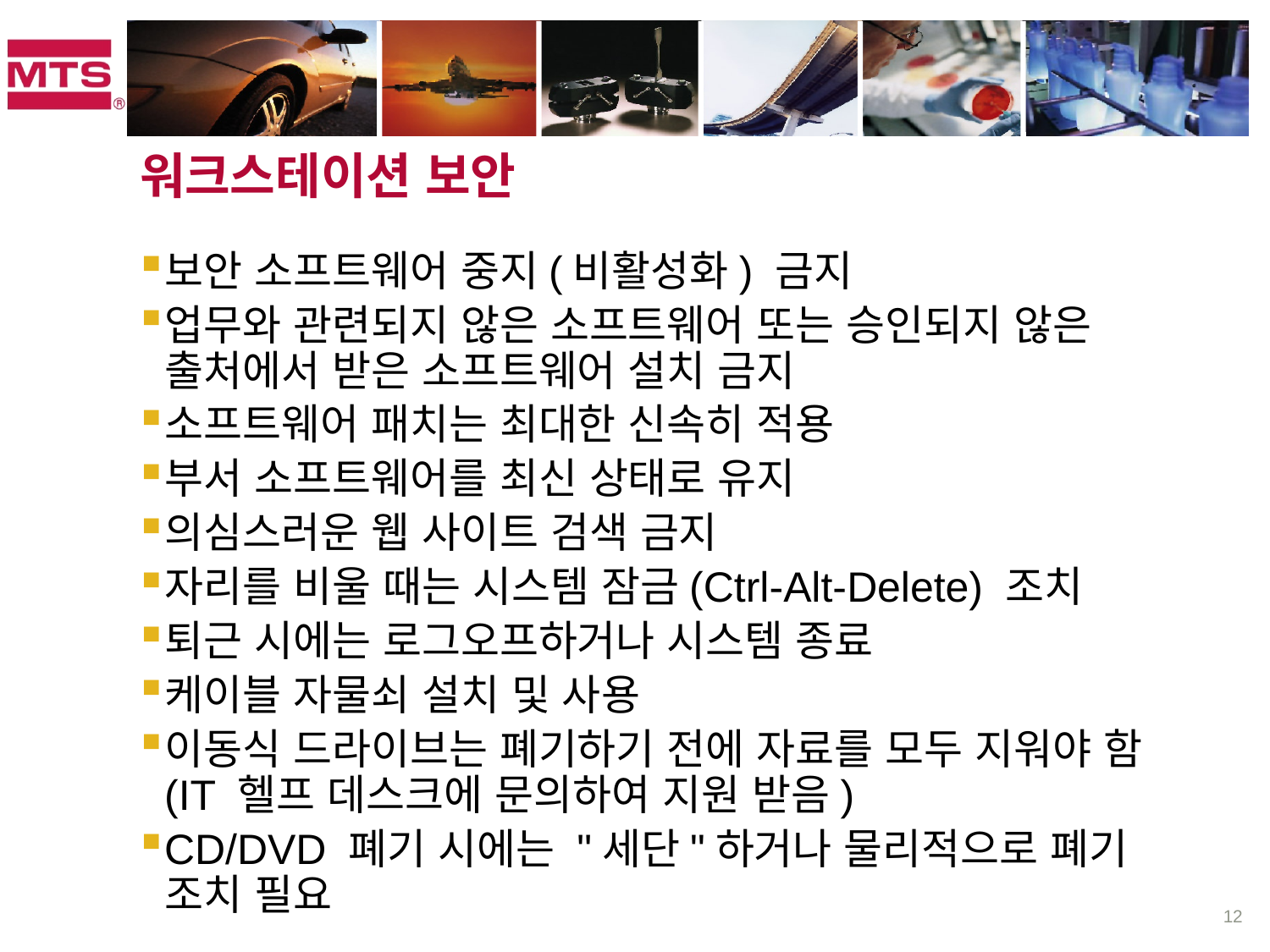

# 워크스테이션 보안
보안 소프트웨어 중지(비활성화) 금지
업무와 관련되지 않은 소프트웨어 또는 승인되지 않은 출처에서 받은 소프트웨어 설치 금지
소프트웨어 패치는 최대한 신속히 적용
부서 소프트웨어를 최신 상태로 유지
의심스러운 웹 사이트 검색 금지
자리를 비울 때는 시스템 잠금(Ctrl-Alt-Delete) 조치
퇴근 시에는 로그오프하거나 시스템 종료
케이블 자물쇠 설치 및 사용
이동식 드라이브는 폐기하기 전에 자료를 모두 지워야 함(IT 헬프 데스크에 문의하여 지원 받음)
CD/DVD 폐기 시에는 "세단"하거나 물리적으로 폐기 조치 필요

12